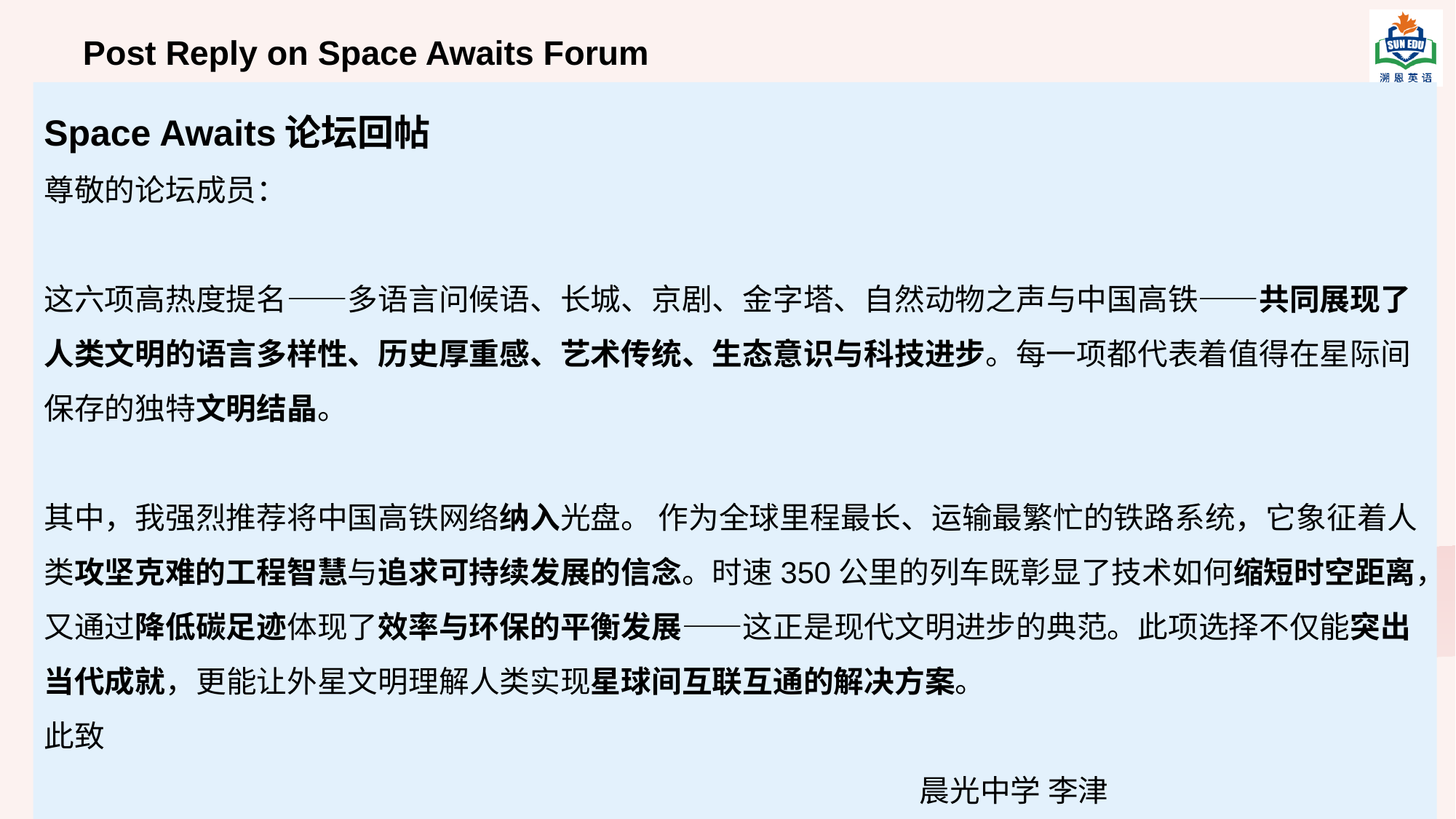

Post Reply on Space Awaits Forum
Dear forum members,
The six highly nominated items—multilingual greetings, the Great Wall, Peking Opera, pyramids, natural animal sounds, and China’s high-speed trains—collectively showcase humanity’s linguistic diversity, historical grandeur, artistic traditions, ecological awareness, and technological progress. Each represents a unique facet of civilization worthy of interstellar preservation.
Among these, I strongly recommend China’s high-speed rail network for inclusion. As the world’s longest and busiest system, it symbolizes humanity’s engineering ingenuity and commitment to sustainable development. Its 350-km/h trains demonstrate how technology bridges distances while reducing carbon footprints—a model of progress balancing efficiency and environmental responsibility. This choice not only highlights modern achievement but also offers extraterrestrial beings insight into our solutions for planetary connectivity.
                                                                                                              Respectfully,
                                                                                             Li Jin, Chenguang High School
Space Awaits论坛回帖
尊敬的论坛成员：

这六项高热度提名——多语言问候语、长城、京剧、金字塔、自然动物之声与中国高铁——共同展现了人类文明的语言多样性、历史厚重感、艺术传统、生态意识与科技进步。每一项都代表着值得在星际间保存的独特文明结晶。

其中，我强烈推荐将中国高铁网络纳入光盘。 作为全球里程最长、运输最繁忙的铁路系统，它象征着人类攻坚克难的工程智慧与追求可持续发展的信念。时速350公里的列车既彰显了技术如何缩短时空距离，又通过降低碳足迹体现了效率与环保的平衡发展——这正是现代文明进步的典范。此项选择不仅能突出当代成就，更能让外星文明理解人类实现星球间互联互通的解决方案。
此致
                                                                                                                                 晨光中学 李津